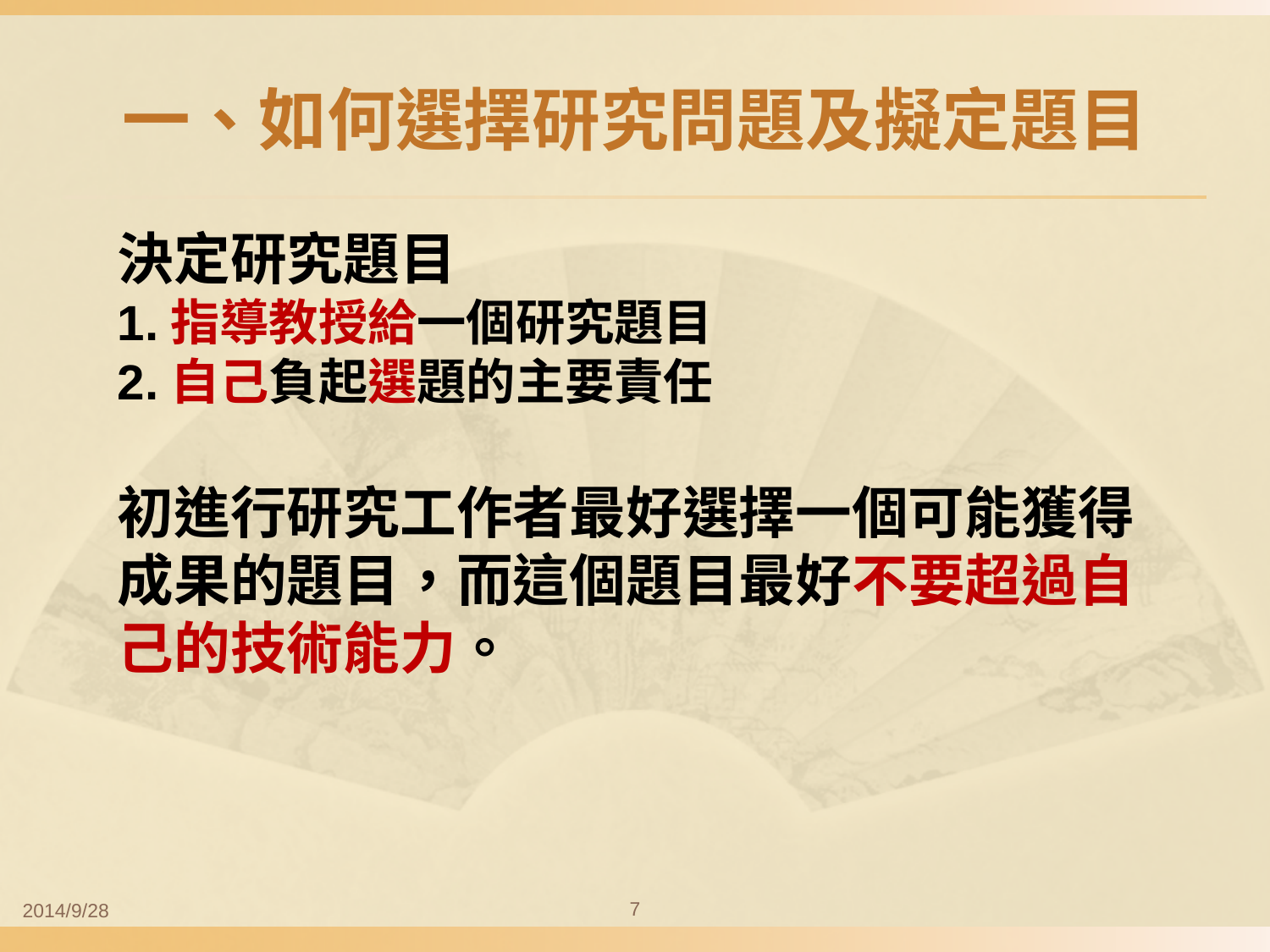

# 一、如何選擇研究問題及擬定題目
決定研究題目
1.指導教授給一個研究題目
2.自己負起選題的主要責任

初進行研究工作者最好選擇一個可能獲得成果的題目，而這個題目最好不要超過自己的技術能力。

2014/9/28
7